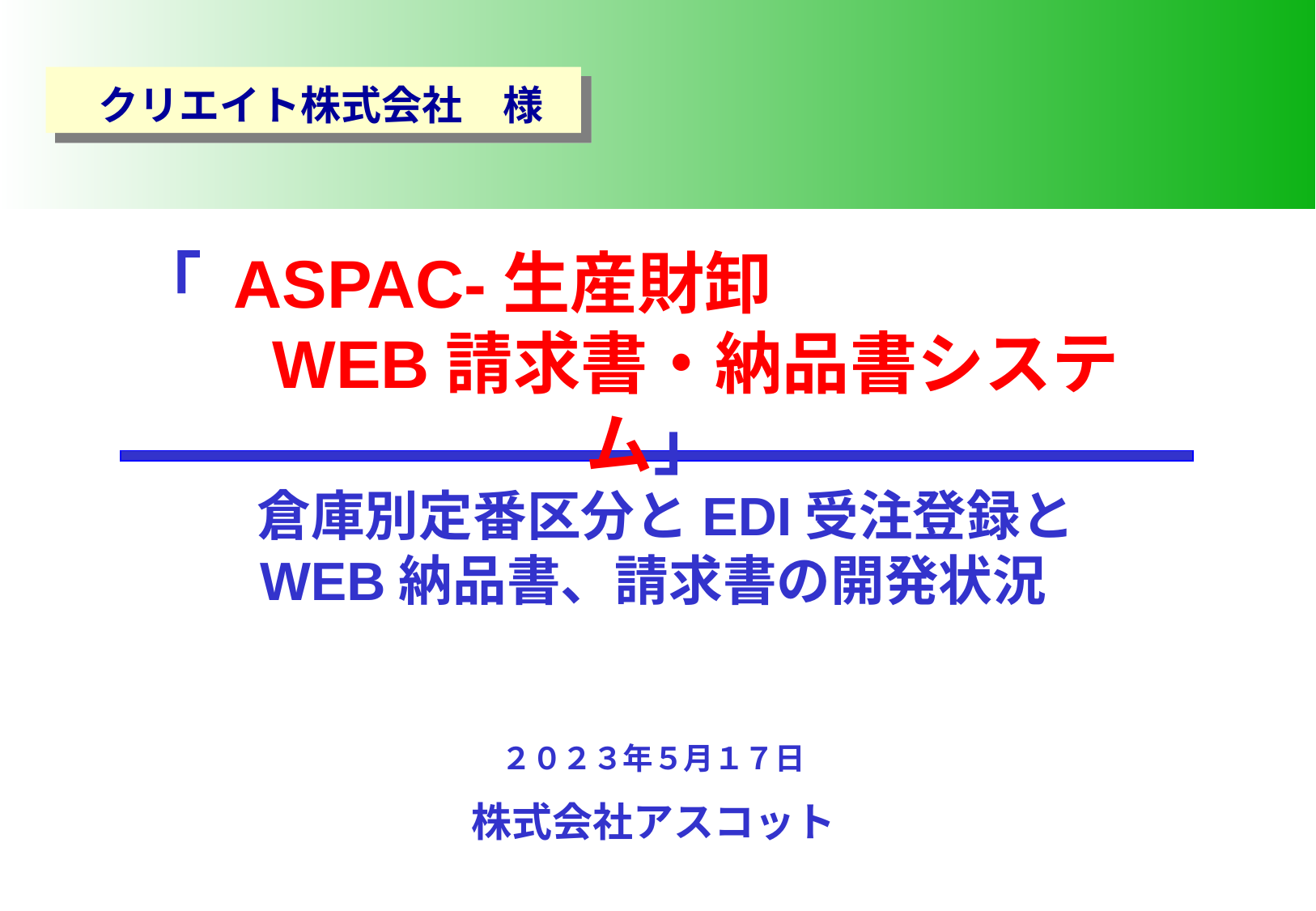

クリエイト株式会社　様
藤原産業株式会社殿
「 ASPAC-生産財卸
　WEB請求書・納品書システム」

 倉庫別定番区分とEDI受注登録と
WEB納品書、請求書の開発状況
２０２３年５月１７日
株式会社アスコット